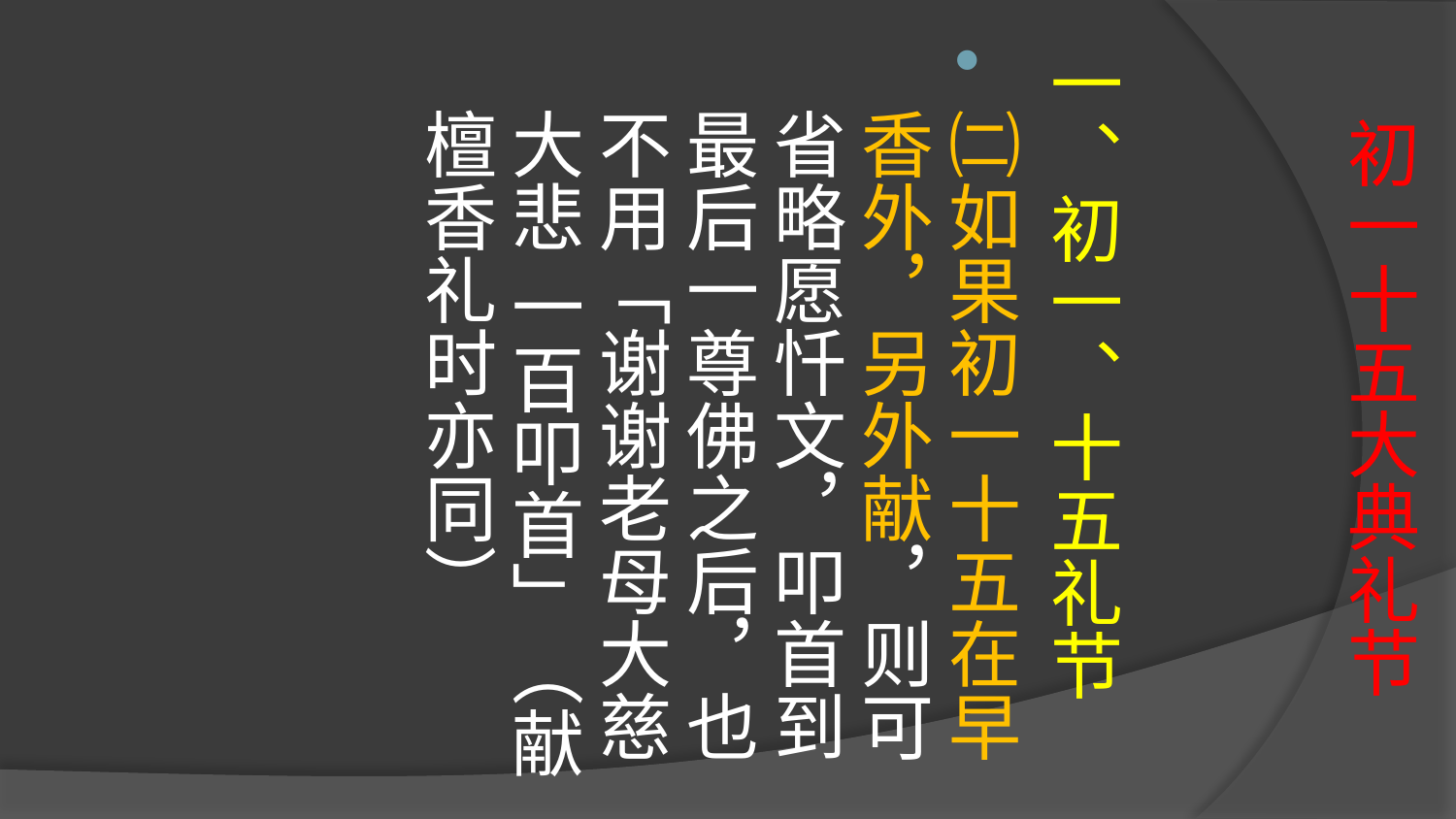

# 初一十五大典礼节
一、初一、十五礼节
㈡如果初一十五在早香外，另外献，则可省略愿忏文，叩首到最后一尊佛之后，也不用「谢谢老母大慈大悲 一百叩首」（献檀香礼时亦同）